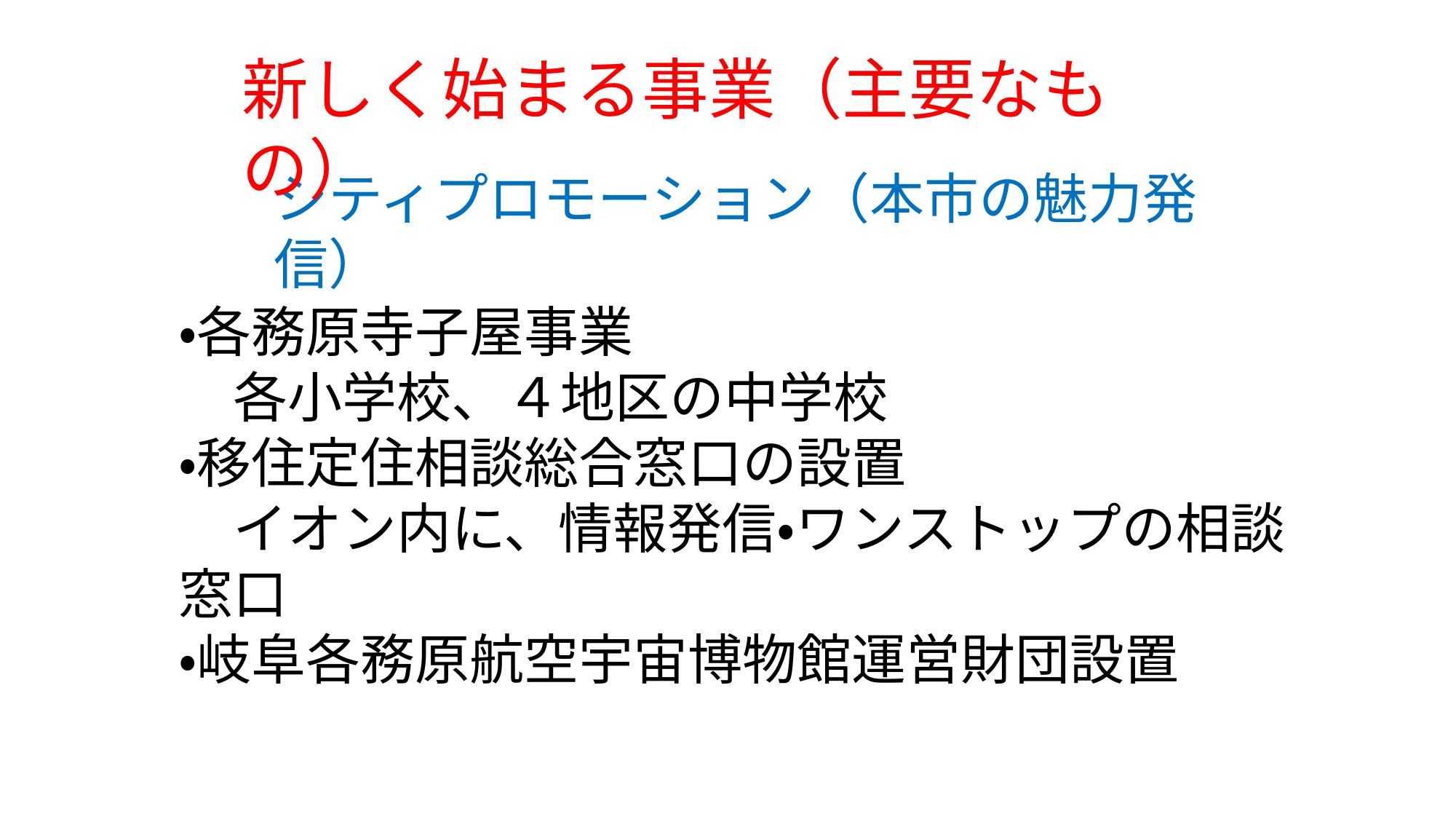

新しく始まる事業（主要なもの）
シティプロモーション（本市の魅力発信）
・各務原寺子屋事業
　各小学校、４地区の中学校
・移住定住相談総合窓口の設置
　イオン内に、情報発信・ワンストップの相談窓口
・岐阜各務原航空宇宙博物館運営財団設置